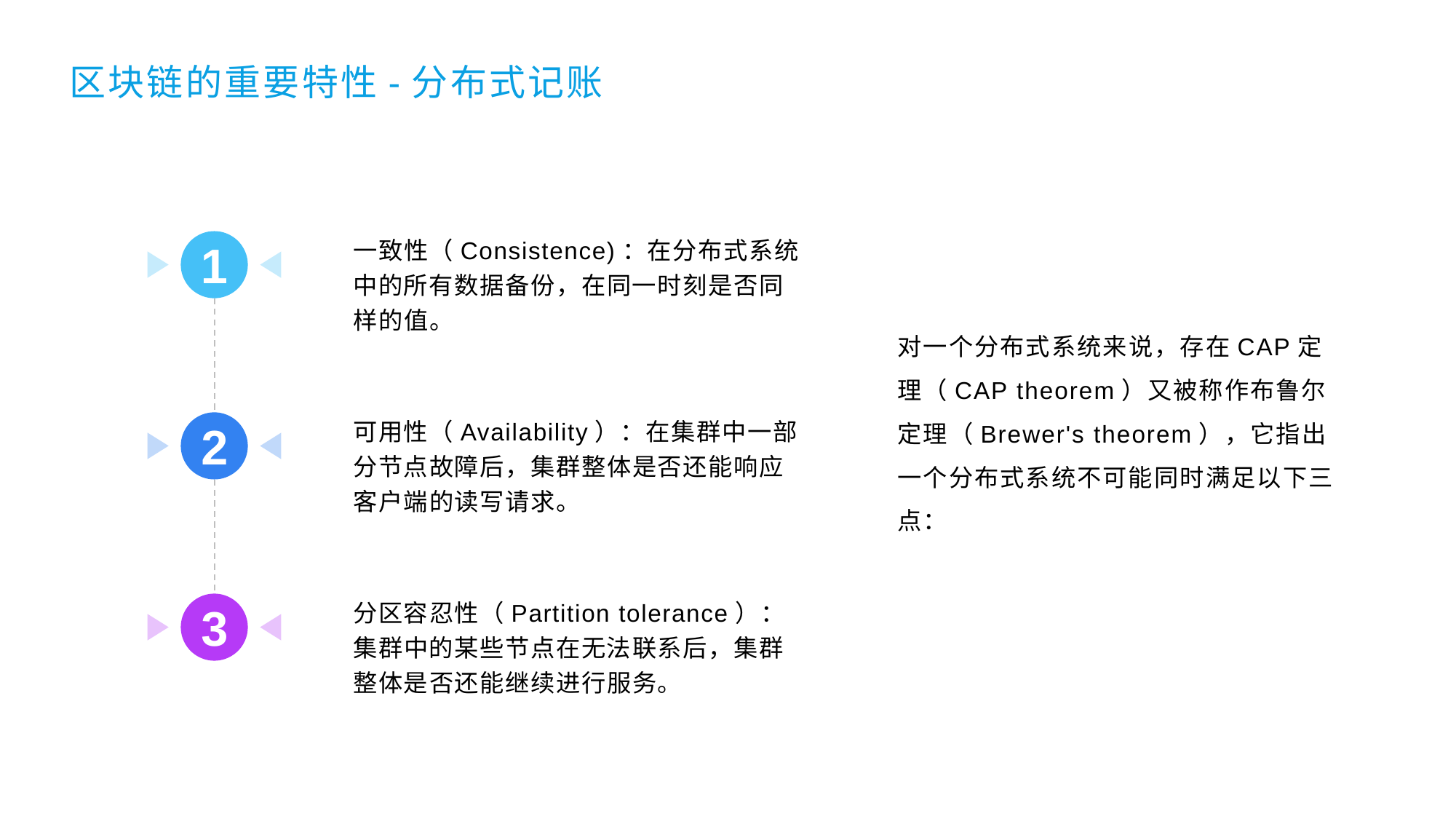

区块链的重要特性-分布式记账
一致性（Consistence)：在分布式系统中的所有数据备份，在同一时刻是否同样的值。
1

对一个分布式系统来说，存在CAP定理（CAP theorem）又被称作布鲁尔定理（Brewer's theorem），它指出一个分布式系统不可能同时满足以下三点：
可用性（Availability）：在集群中一部分节点故障后，集群整体是否还能响应客户端的读写请求。
2

分区容忍性（Partition tolerance）：集群中的某些节点在无法联系后，集群整体是否还能继续进行服务。
3